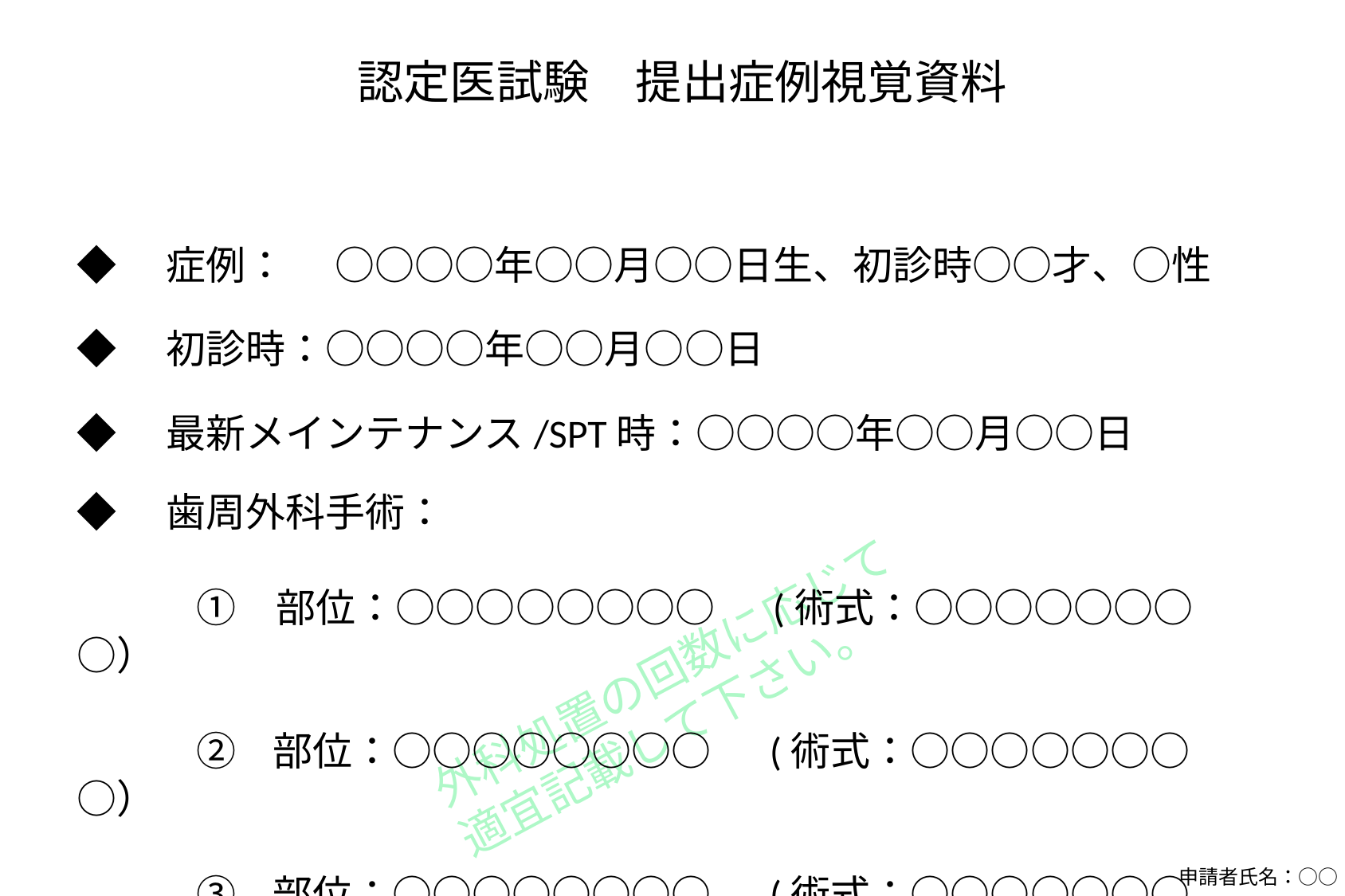

認定医試験　提出症例視覚資料
◆　症例：　 ○○○○年○○月○○日生、初診時○○才、○性
◆　初診時：○○○○年○○月○○日
◆　最新メインテナンス/SPT時：○○○○年○○月○○日
◆　歯周外科手術：

　　	①　部位：○○○○○○○○ 　(術式：○○○○○○○○）

	②   部位：○○○○○○○○ 　(術式：○○○○○○○○）

	③   部位：○○○○○○○○ 　(術式：○○○○○○○○）
外科処置の回数に応じて
適宜記載して下さい。
申請者氏名：○○